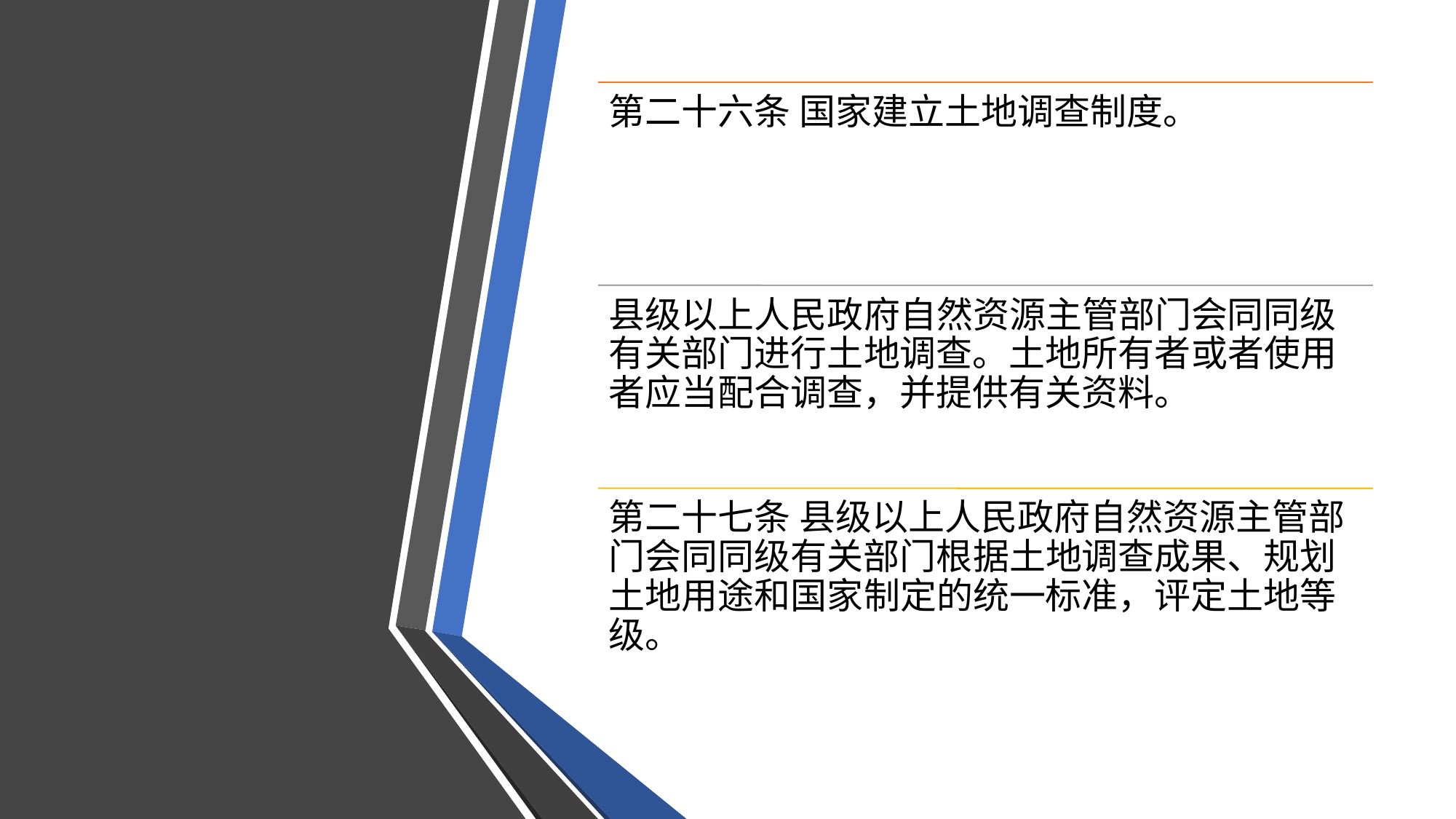

第二十六条 国家建立土地调查制度。
县级以上人民政府自然资源主管部门会同同级有关部门进行土地调查。土地所有者或者使用者应当配合调查，并提供有关资料。
第二十七条 县级以上人民政府自然资源主管部门会同同级有关部门根据土地调查成果、规划土地用途和国家制定的统一标准，评定土地等级。